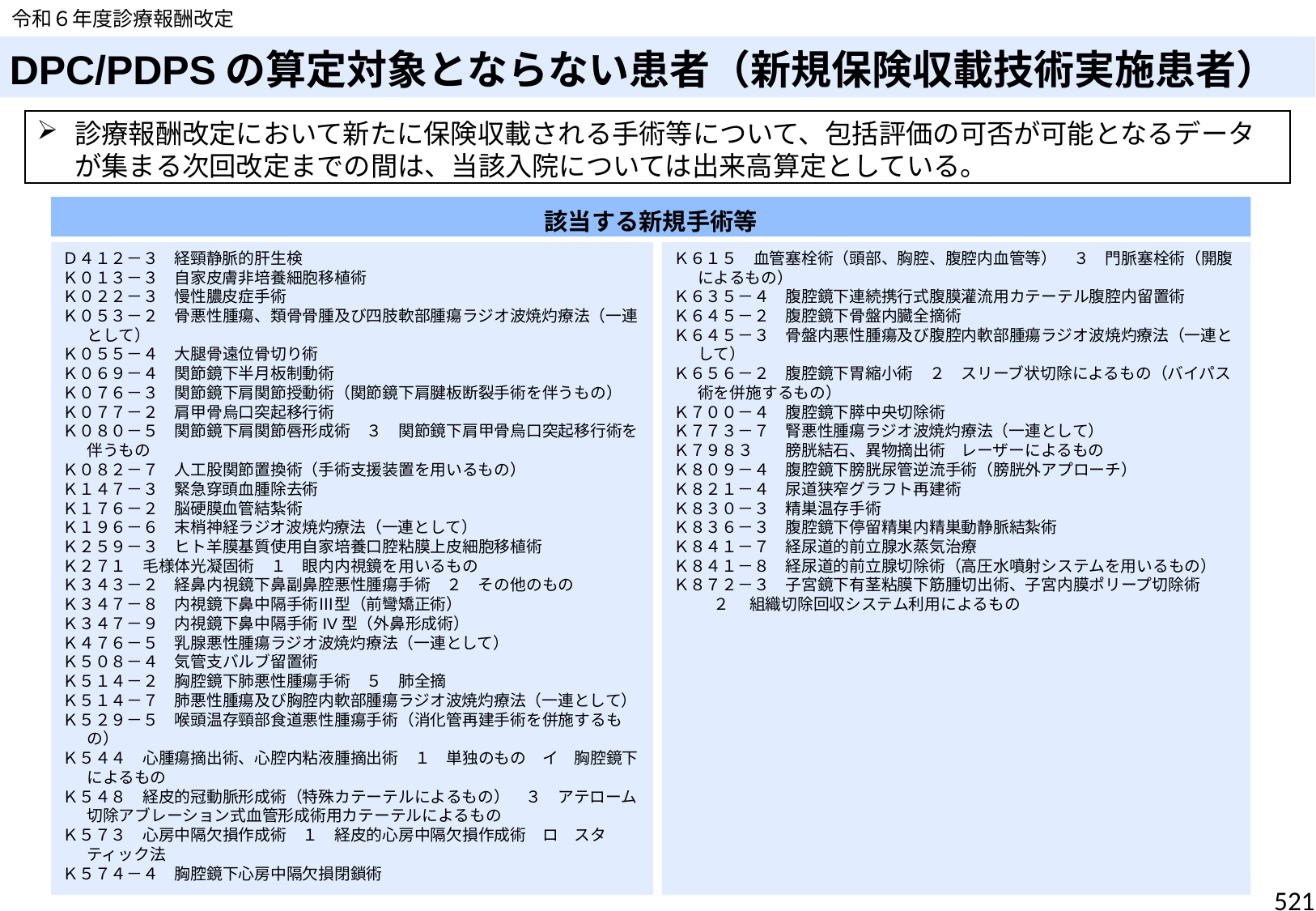

令和６年度診療報酬改定
# DPC/PDPSの算定対象とならない患者（新規保険収載技術実施患者）
診療報酬改定において新たに保険収載される手術等について、包括評価の可否が可能となるデータが集まる次回改定までの間は、当該入院については出来高算定としている。
該当する新規手術等
Ｄ４１２－３　経頸静脈的肝生検
Ｋ０１３－３　自家皮膚非培養細胞移植術
Ｋ０２２－３　慢性膿皮症手術
Ｋ０５３－２　骨悪性腫瘍、類骨骨腫及び四肢軟部腫瘍ラジオ波焼灼療法（一連として）
Ｋ０５５－４　大腿骨遠位骨切り術
Ｋ０６９－４　関節鏡下半月板制動術
Ｋ０７６－３　関節鏡下肩関節授動術（関節鏡下肩腱板断裂手術を伴うもの）
Ｋ０７７－２　肩甲骨烏口突起移行術
Ｋ０８０－５　関節鏡下肩関節唇形成術　３　関節鏡下肩甲骨烏口突起移行術を伴うもの
Ｋ０８２－７　人工股関節置換術（手術支援装置を用いるもの）
Ｋ１４７－３　緊急穿頭血腫除去術
Ｋ１７６－２　脳硬膜血管結紮術
Ｋ１９６－６　末梢神経ラジオ波焼灼療法（一連として）
Ｋ２５９－３　ヒト羊膜基質使用自家培養口腔粘膜上皮細胞移植術
Ｋ２７１　毛様体光凝固術　１　眼内内視鏡を用いるもの
Ｋ３４３－２　経鼻内視鏡下鼻副鼻腔悪性腫瘍手術　２　その他のもの
Ｋ３４７－８　内視鏡下鼻中隔手術Ⅲ型（前彎矯正術）
Ｋ３４７－９　内視鏡下鼻中隔手術IV型（外鼻形成術）
Ｋ４７６－５　乳腺悪性腫瘍ラジオ波焼灼療法（一連として）
Ｋ５０８－４　気管支バルブ留置術
Ｋ５１４－２　胸腔鏡下肺悪性腫瘍手術　５　肺全摘
Ｋ５１４－７　肺悪性腫瘍及び胸腔内軟部腫瘍ラジオ波焼灼療法（一連として）
Ｋ５２９－５　喉頭温存頸部食道悪性腫瘍手術（消化管再建手術を併施するもの）
Ｋ５４４　心腫瘍摘出術、心腔内粘液腫摘出術　１　単独のもの　イ　胸腔鏡下によるもの
Ｋ５４８　経皮的冠動脈形成術（特殊カテーテルによるもの）　３　アテローム切除アブレーション式血管形成術用カテーテルによるもの
Ｋ５７３　心房中隔欠損作成術　１　経皮的心房中隔欠損作成術　ロ　スタティック法
Ｋ５７４－４　胸腔鏡下心房中隔欠損閉鎖術

Ｋ６１５　血管塞栓術（頭部、胸腔、腹腔内血管等）　３　門脈塞栓術（開腹によるもの）
Ｋ６３５－４　腹腔鏡下連続携行式腹膜灌流用カテーテル腹腔内留置術
Ｋ６４５－２　腹腔鏡下骨盤内臓全摘術
Ｋ６４５－３　骨盤内悪性腫瘍及び腹腔内軟部腫瘍ラジオ波焼灼療法（一連として）
Ｋ６５６－２　腹腔鏡下胃縮小術　２　スリーブ状切除によるもの（バイパス術を併施するもの）
Ｋ７００－４　腹腔鏡下膵中央切除術
Ｋ７７３－７　腎悪性腫瘍ラジオ波焼灼療法（一連として）
Ｋ７９８３　　膀胱結石、異物摘出術　レーザーによるもの
Ｋ８０９－４　腹腔鏡下膀胱尿管逆流手術（膀胱外アプローチ）
Ｋ８２１－４　尿道狭窄グラフト再建術
Ｋ８３０－３　精巣温存手術
Ｋ８３６－３　腹腔鏡下停留精巣内精巣動静脈結紮術
Ｋ８４１－７　経尿道的前立腺水蒸気治療
Ｋ８４１－８　経尿道的前立腺切除術（高圧水噴射システムを用いるもの）
Ｋ８７２－３　子宮鏡下有茎粘膜下筋腫切出術、子宮内膜ポリープ切除術　　　２　 組織切除回収システム利用によるもの
521